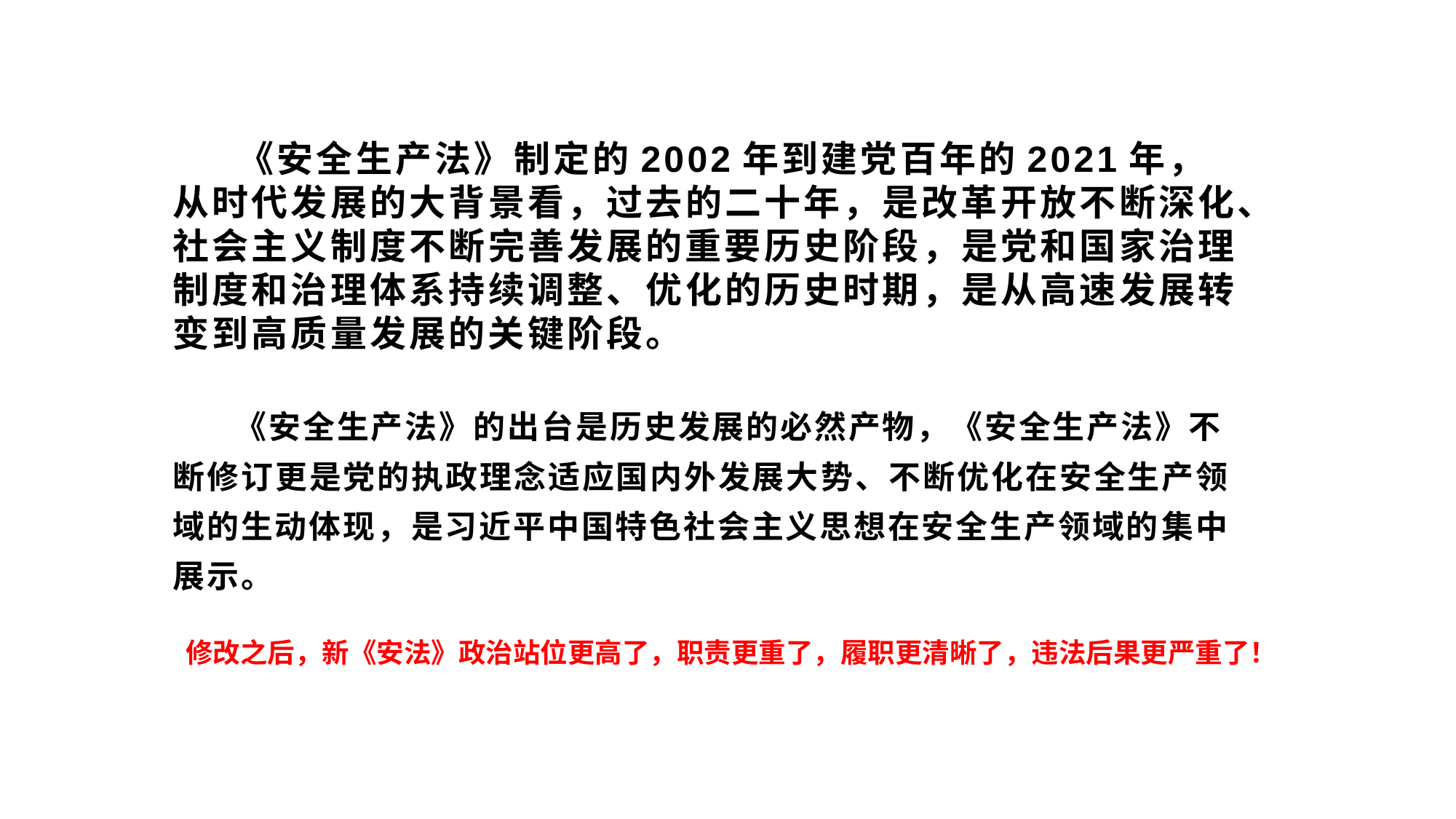

《安全生产法》制定的2002年到建党百年的2021年，从时代发展的大背景看，过去的二十年，是改革开放不断深化、社会主义制度不断完善发展的重要历史阶段，是党和国家治理制度和治理体系持续调整、优化的历史时期，是从高速发展转变到高质量发展的关键阶段。
      《安全生产法》的出台是历史发展的必然产物，《安全生产法》不断修订更是党的执政理念适应国内外发展大势、不断优化在安全生产领域的生动体现，是习近平中国特色社会主义思想在安全生产领域的集中展示。
修改之后，新《安法》政治站位更高了，职责更重了，履职更清晰了，违法后果更严重了！
156